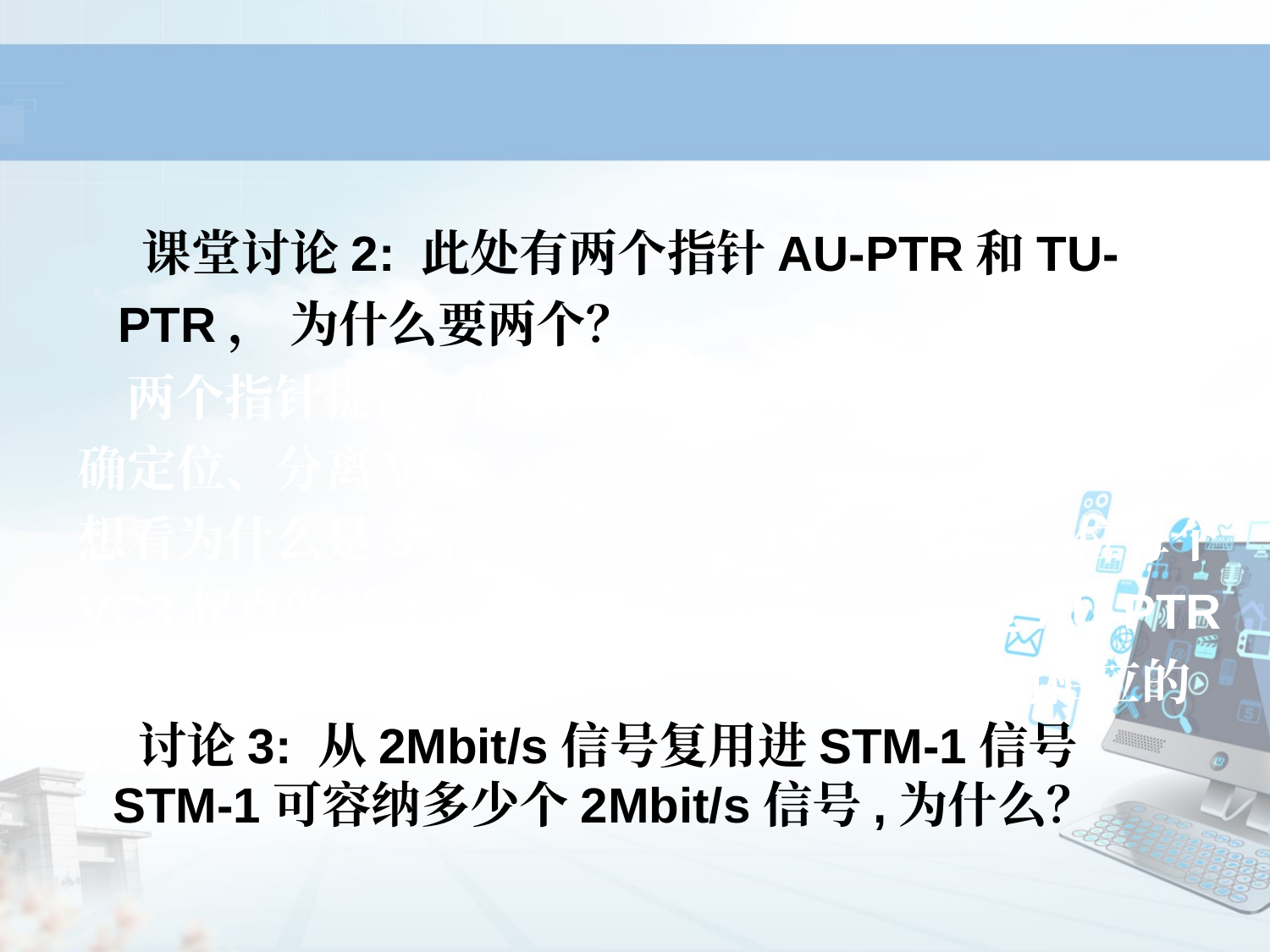

课堂讨论2: 此处有两个指针AU-PTR和TU-PTR， 为什么要两个？
   两个指针提供了两级定位功能，AU-PTR使收端正确定位、分离VC4， 而VC4可装载3个VC3（想想看为什么是3个？）那么TU-PTR相应的定位每个VC3起点的具体位置。那么，在接收端通过AU-PTR定位到相应的VC4，又通过TU-PTR定位到相应的VC3。
 讨论3: 从2Mbit/s信号复用进STM-1信号STM-1可容纳多少个2Mbit/s信号,为什么？